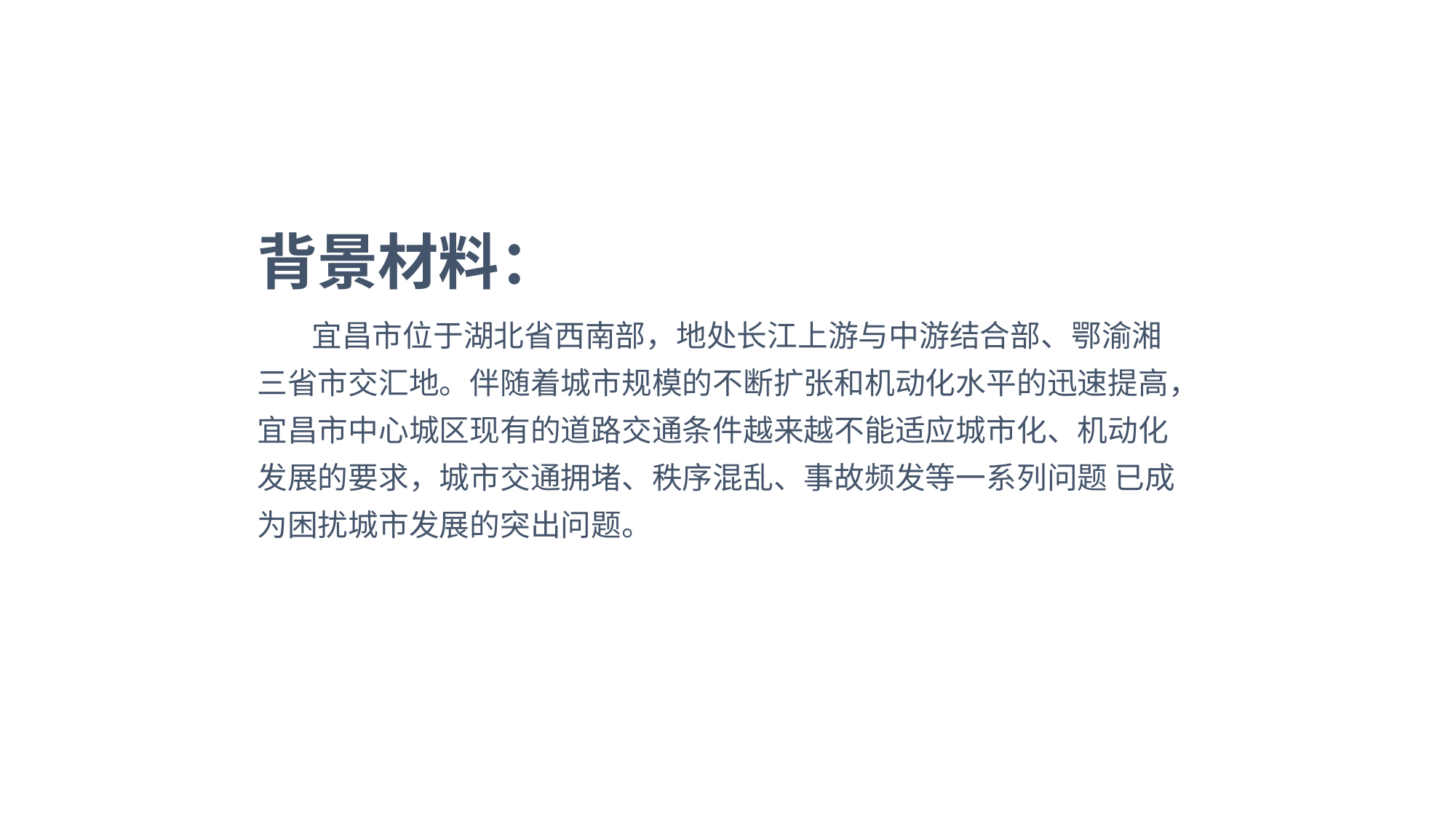

背景材料：
宜昌市位于湖北省西南部，地处长江上游与中游结合部、鄂渝湘三省市交汇地。伴随着城市规模的不断扩张和机动化水平的迅速提高，宜昌市中心城区现有的道路交通条件越来越不能适应城市化、机动化发展的要求，城市交通拥堵、秩序混乱、事故频发等一系列问题 已成为困扰城市发展的突出问题。